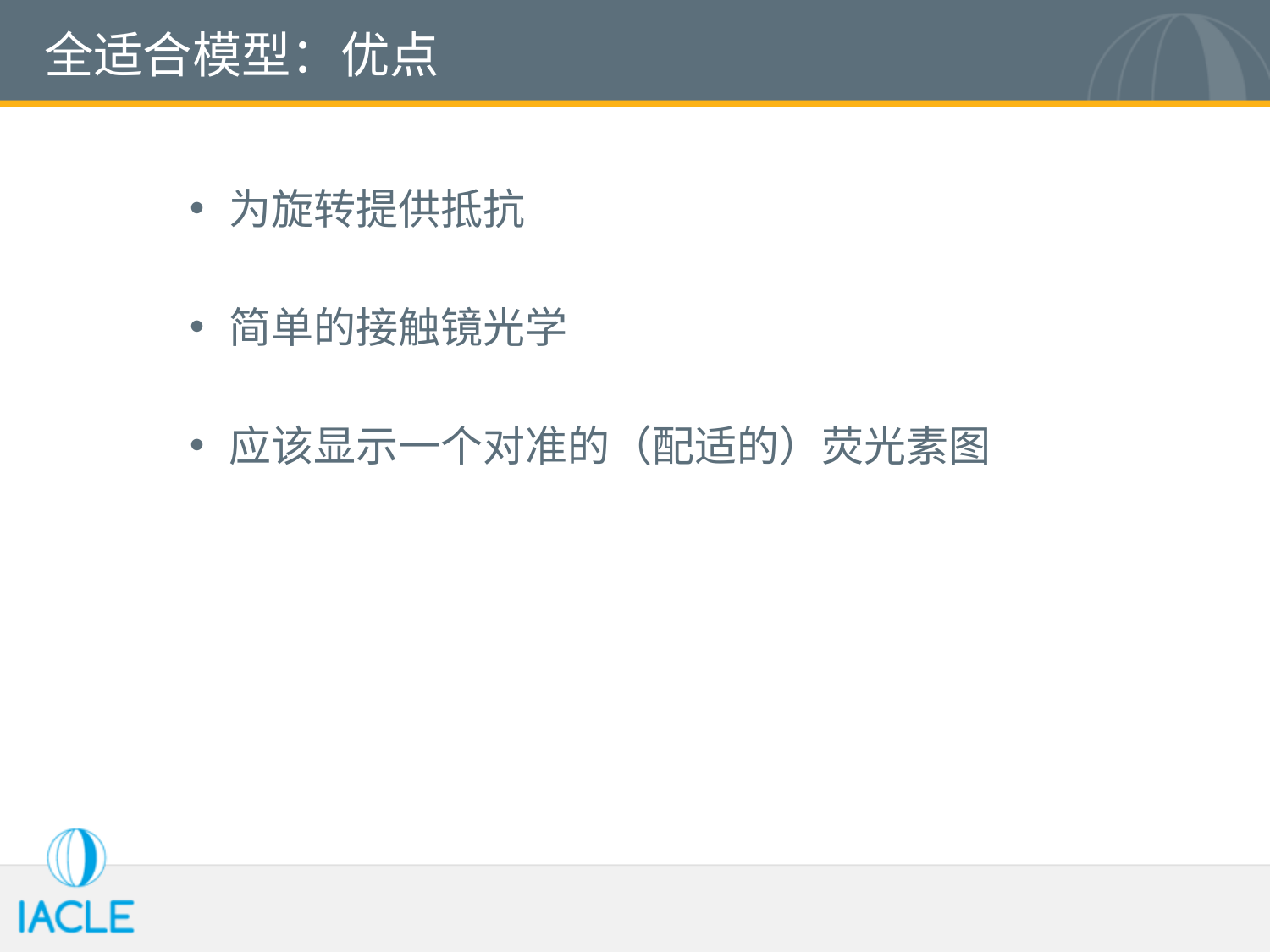

# 全适合模型：优点

为旋转提供抵抗

简单的接触镜光学

应该显示一个对准的（配适的）荧光素图